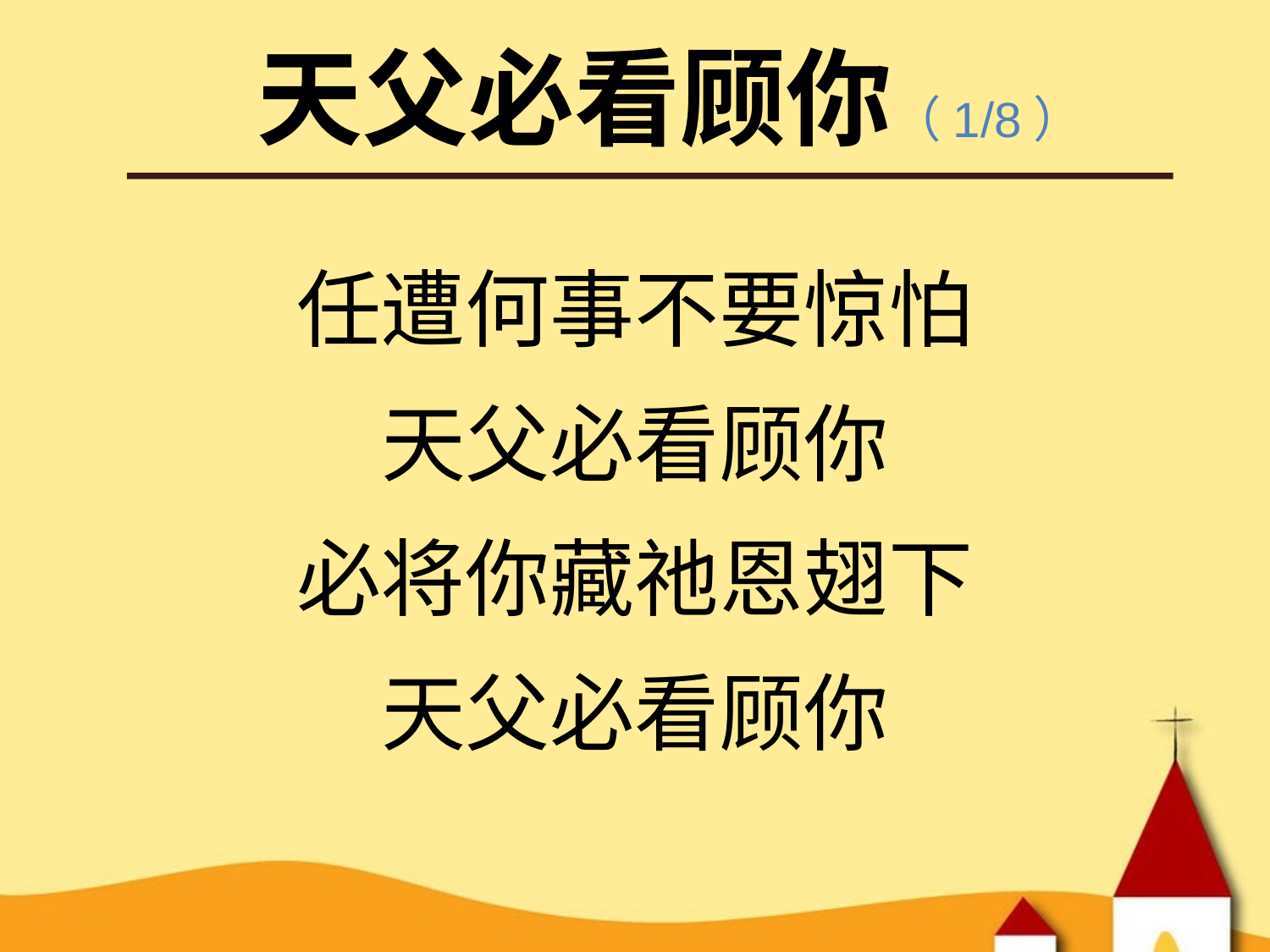

天父必看顾你（1/8）

任遭何事不要惊怕
天父必看顾你
必将你藏祂恩翅下
天父必看顾你